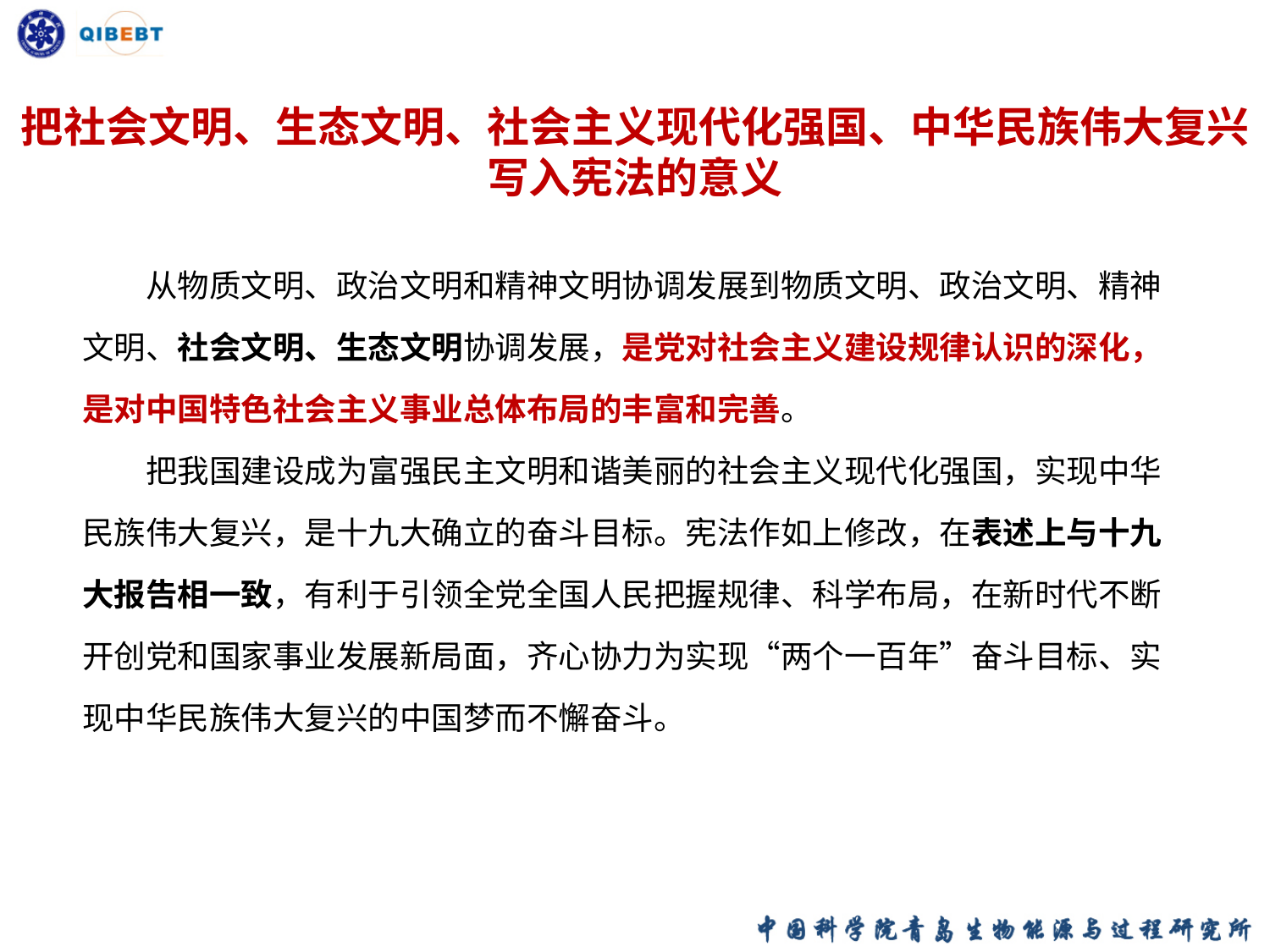

把社会文明、生态文明、社会主义现代化强国、中华民族伟大复兴写入宪法的意义
从物质文明、政治文明和精神文明协调发展到物质文明、政治文明、精神文明、社会文明、生态文明协调发展，是党对社会主义建设规律认识的深化，是对中国特色社会主义事业总体布局的丰富和完善。
把我国建设成为富强民主文明和谐美丽的社会主义现代化强国，实现中华民族伟大复兴，是十九大确立的奋斗目标。宪法作如上修改，在表述上与十九大报告相一致，有利于引领全党全国人民把握规律、科学布局，在新时代不断开创党和国家事业发展新局面，齐心协力为实现“两个一百年”奋斗目标、实现中华民族伟大复兴的中国梦而不懈奋斗。